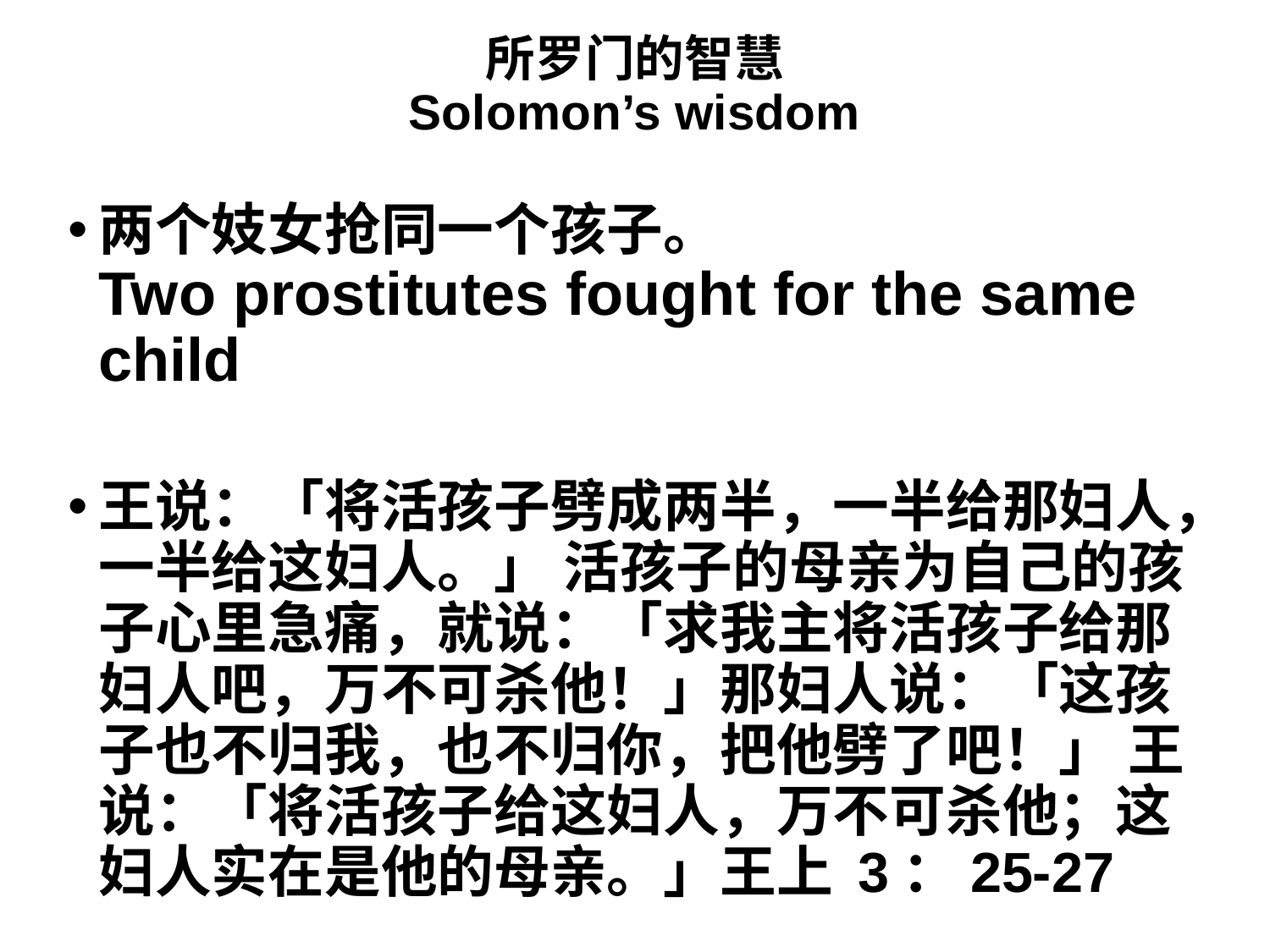

# 所罗门的智慧 Solomon’s wisdom
两个妓女抢同一个孩子。
Two prostitutes fought for the same child
王说：「将活孩子劈成两半，一半给那妇人，一半给这妇人。」 活孩子的母亲为自己的孩子心里急痛，就说：「求我主将活孩子给那妇人吧，万不可杀他！」那妇人说：「这孩子也不归我，也不归你，把他劈了吧！」 王说：「将活孩子给这妇人，万不可杀他；这妇人实在是他的母亲。」王上 3：25-27